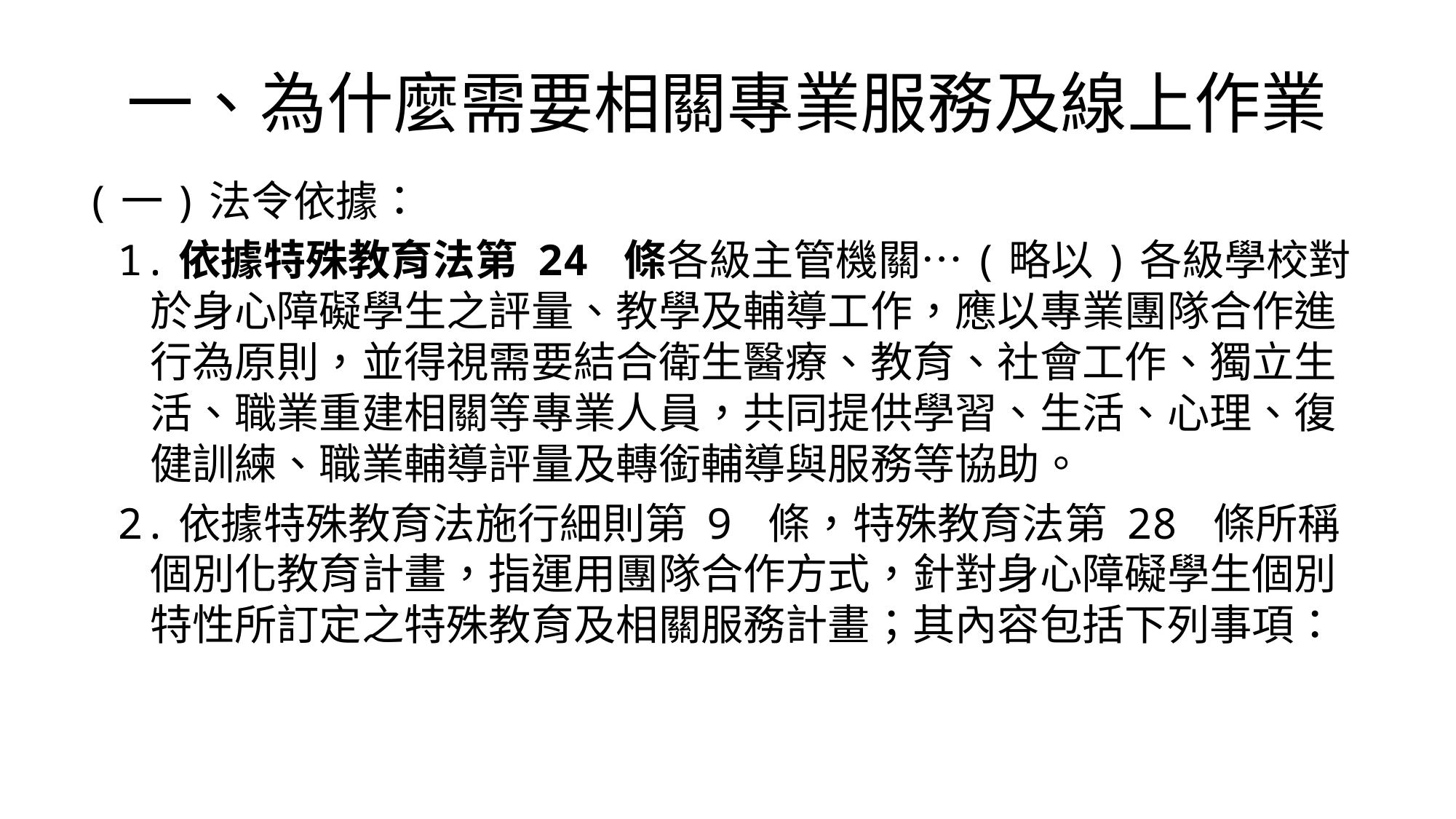

# 一、為什麼需要相關專業服務及線上作業
(一)法令依據：
1.依據特殊教育法第 24 條各級主管機關…(略以)各級學校對於身心障礙學生之評量、教學及輔導工作，應以專業團隊合作進行為原則，並得視需要結合衛生醫療、教育、社會工作、獨立生活、職業重建相關等專業人員，共同提供學習、生活、心理、復健訓練、職業輔導評量及轉銜輔導與服務等協助。
2.依據特殊教育法施行細則第 9 條，特殊教育法第 28 條所稱個別化教育計畫，指運用團隊合作方式，針對身心障礙學生個別特性所訂定之特殊教育及相關服務計畫；其內容包括下列事項：